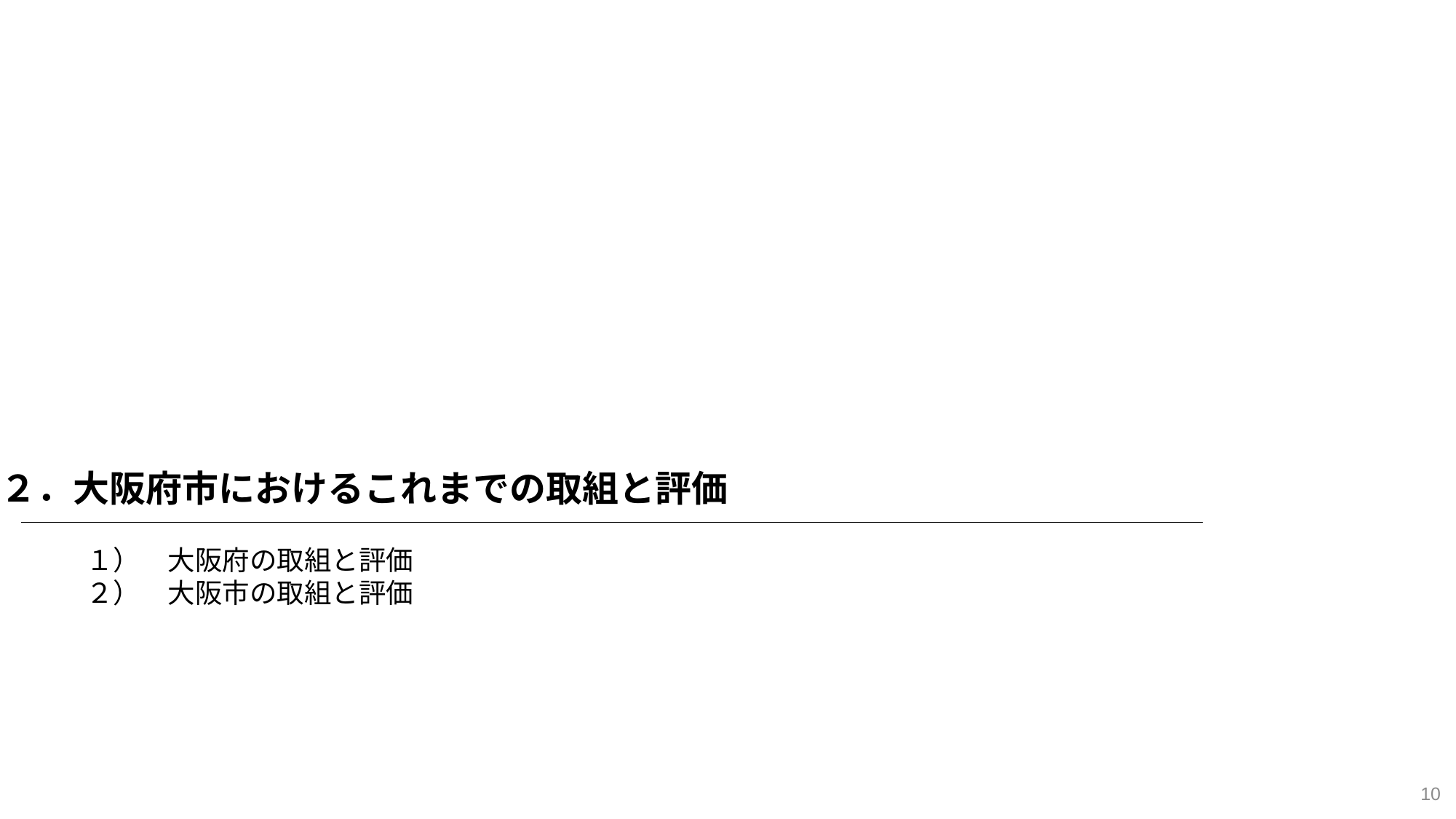

２．大阪府市におけるこれまでの取組と評価
１）　大阪府の取組と評価
２）　大阪市の取組と評価
10